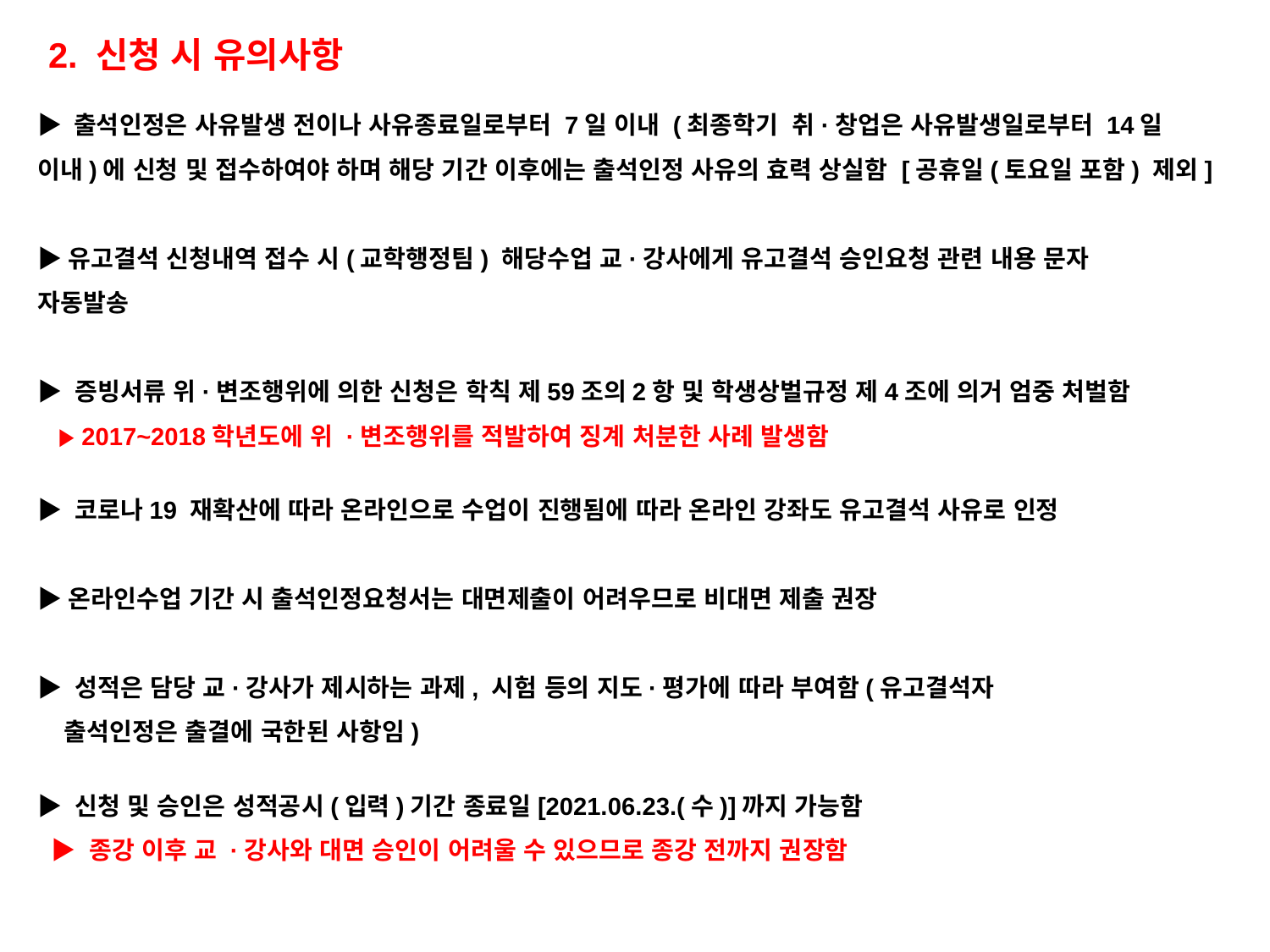

2. 신청 시 유의사항
▶ 출석인정은 사유발생 전이나 사유종료일로부터 7일 이내 (최종학기  취·창업은 사유발생일로부터 14일 이내)에 신청 및 접수하여야 하며 해당 기간 이후에는 출석인정 사유의 효력 상실함 [공휴일(토요일 포함) 제외]

▶유고결석 신청내역 접수 시(교학행정팀) 해당수업 교·강사에게 유고결석 승인요청 관련 내용 문자
자동발송

▶ 증빙서류 위·변조행위에 의한 신청은 학칙 제59조의2항 및 학생상벌규정 제4조에 의거 엄중 처벌함
   ▶ 2017~2018학년도에 위 ·변조행위를 적발하여 징계 처분한 사례 발생함

▶ 코로나19 재확산에 따라 온라인으로 수업이 진행됨에 따라 온라인 강좌도 유고결석 사유로 인정

▶온라인수업 기간 시 출석인정요청서는 대면제출이 어려우므로 비대면 제출 권장

▶ 성적은 담당 교·강사가 제시하는 과제, 시험 등의 지도·평가에 따라 부여함(유고결석자
   출석인정은 출결에 국한된 사항임)

▶ 신청 및 승인은 성적공시(입력)기간 종료일[2021.06.23.(수)]까지 가능함
  ▶ 종강 이후 교 ·강사와 대면 승인이 어려울 수 있으므로 종강 전까지 권장함